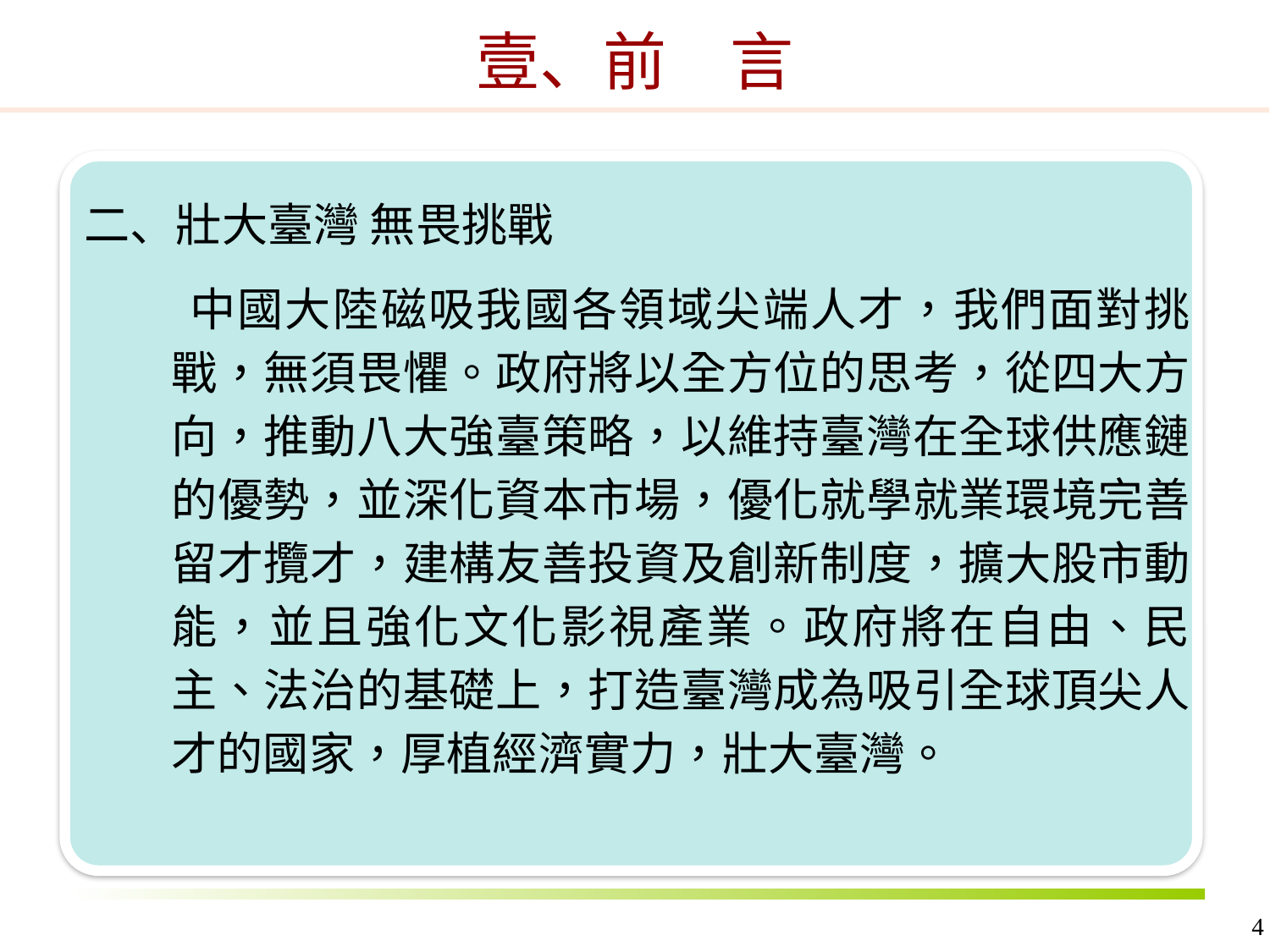

壹、前　言

二、壯大臺灣 無畏挑戰
       中國大陸磁吸我國各領域尖端人才，我們面對挑戰，無須畏懼。政府將以全方位的思考，從四大方向，推動八大強臺策略，以維持臺灣在全球供應鏈的優勢，並深化資本市場，優化就學就業環境完善留才攬才，建構友善投資及創新制度，擴大股市動能，並且強化文化影視產業。政府將在自由、民主、法治的基礎上，打造臺灣成為吸引全球頂尖人才的國家，厚植經濟實力，壯大臺灣。

4